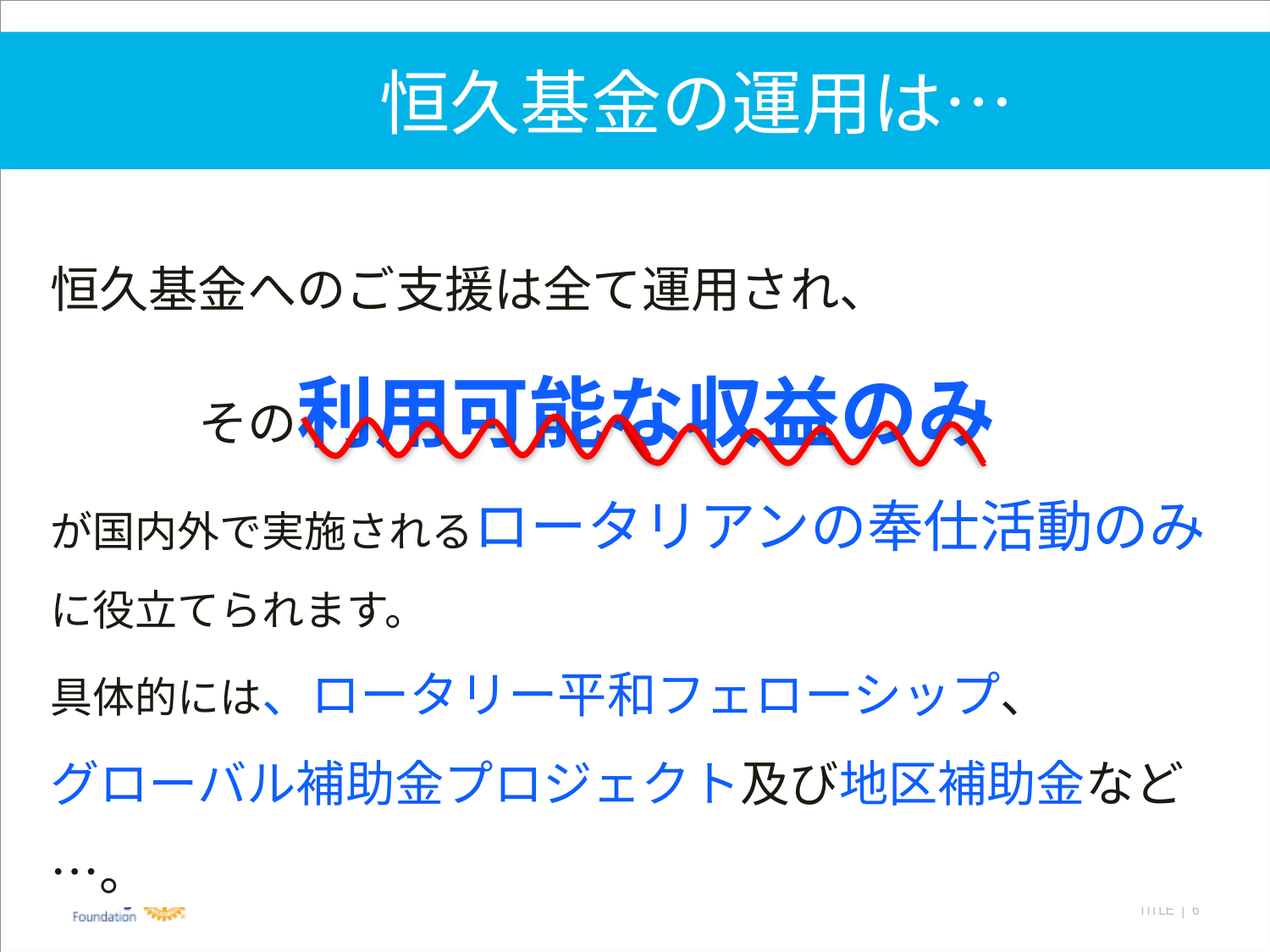

# 恒久基金の運用は…
恒久基金へのご支援は全て運用され、
　　　その利用可能な収益のみ
が国内外で実施されるロータリアンの奉仕活動のみに役立てられます。
具体的には、ロータリー平和フェローシップ、
グローバル補助金プロジェクト及び地区補助金など…。